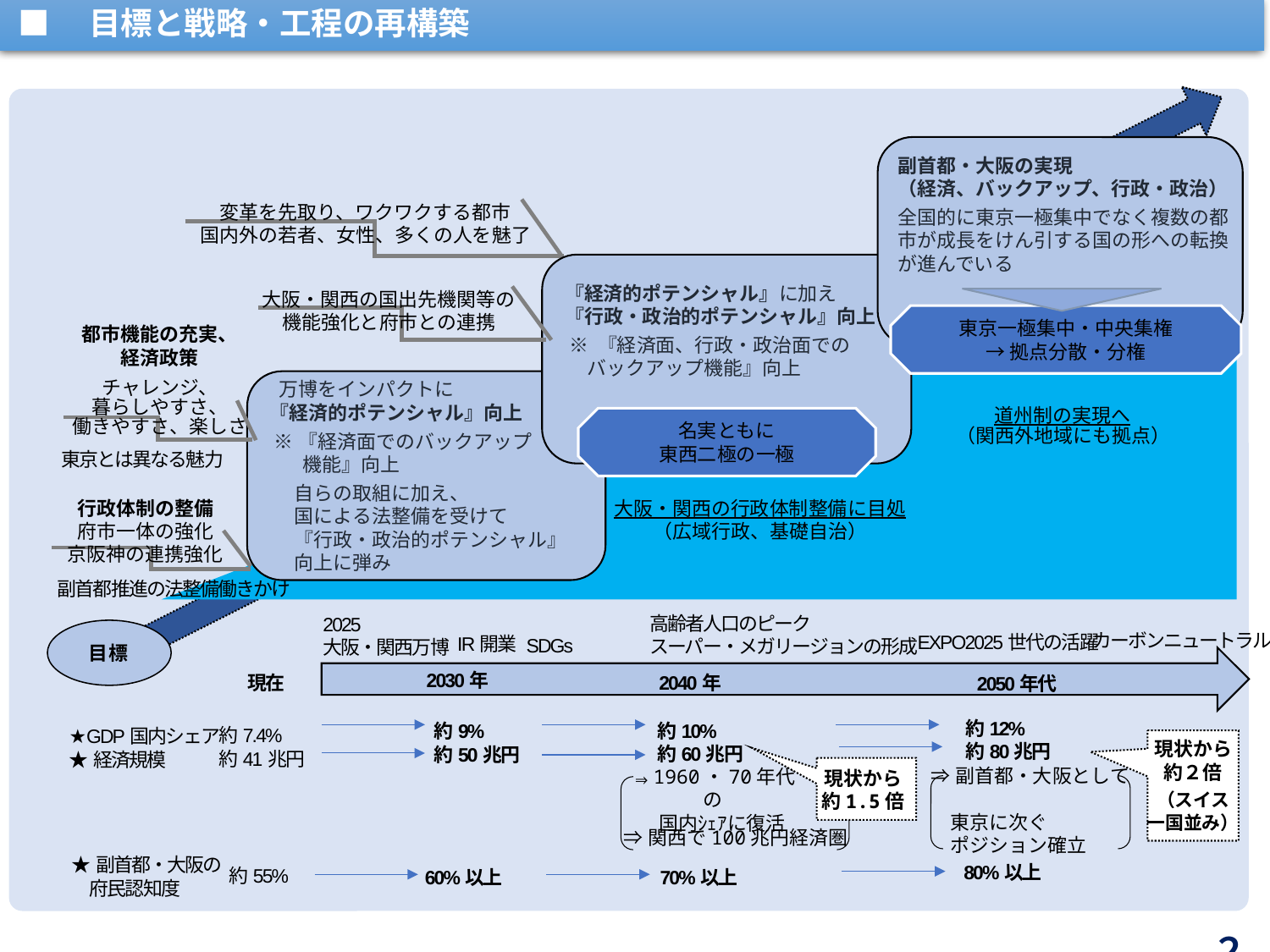

■　目標と戦略・工程の再構築

副首都・大阪の実現
（経済、バックアップ、行政・政治）
全国的に東京一極集中でなく複数の都市が成長をけん引する国の形への転換が進んでいる

変革を先取り、ワクワクする都市
国内外の若者、女性、多くの人を魅了
『経済的ポテンシャル』に加え
『行政・政治的ポテンシャル』向上
 ※ 『経済面、行政・政治面での
     バックアップ機能』向上

大阪・関西の国出先機関等の
機能強化と府市との連携

東京一極集中・中央集権
→拠点分散・分権
都市機能の充実、
経済政策
チャレンジ、
暮らしやすさ、
働きやすさ、楽しさ

 万博をインパクトに
『経済的ポテンシャル』向上
 ※『経済面でのバックアップ
  　 機能』向上
自らの取組に加え、
国による法整備を受けて
『行政・政治的ポテンシャル』
向上に弾み
道州制の実現へ
行政体制の整備
府市一体の強化
京阪神の連携強化
名実ともに
東西二極の一極
（関西外地域にも拠点）
東京とは異なる魅力
大阪・関西の行政体制整備に目処
（広域行政、基礎自治）
副首都推進の法整備働きかけ
高齢者人口のピーク
スーパー・メガリージョンの形成
2025
大阪・関西万博
IR開業
SDGs
カーボンニュートラル
EXPO2025世代の活躍

目 標

2030年
現在
2040年
2050年代
約12%
約80兆円
約10%
約60兆円
約9%
約50兆円
★GDP国内シェア
★経済規模
約7.4%
約41兆円

現状から
約２倍
（スイス
一国並み）
現状から
約1.5倍
⇒1960・70年代の
　国内ｼｪｱに復活

⇒副首都・大阪として
　東京に次ぐ
　ポジション確立
⇒関西で100兆円経済圏
80%以上
約55%
60%以上
70%以上
★副首都・大阪の
　府民認知度
 ２